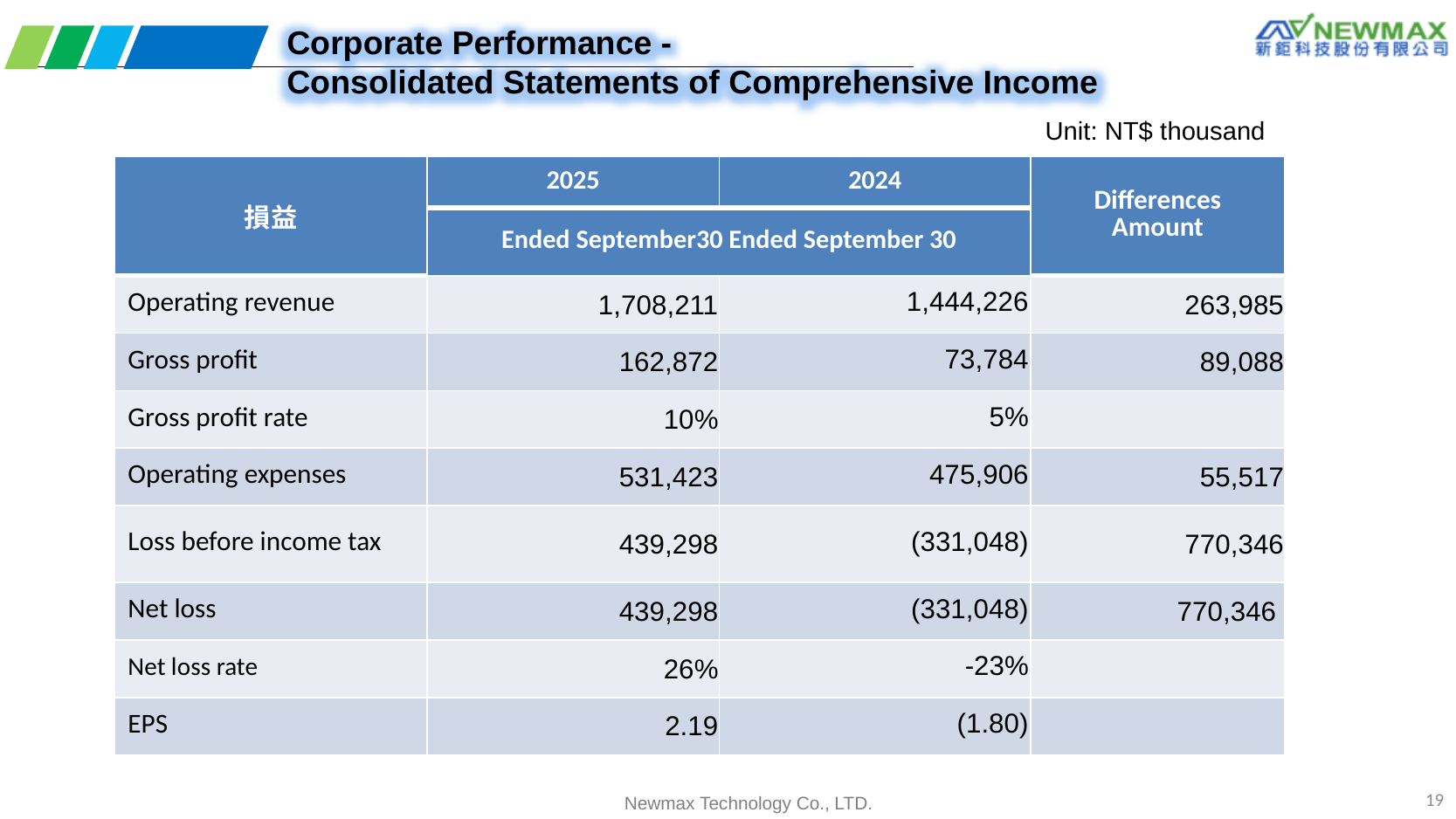

Corporate Performance -
Consolidated Statements of Comprehensive Income
Unit: NT$ thousand
| 損益 | 2025 | 2024 | Differences Amount |
| --- | --- | --- | --- |
|  | Ended September30 Ended September 30 |  |  |
| Operating revenue | 1,708,211 | 1,444,226 | 263,985 |
| Gross profit | 162,872 | 73,784 | 89,088 |
| Gross profit rate | 10% | 5% |  |
| Operating expenses | 531,423 | 475,906 | 55,517 |
| Loss before income tax | 439,298 | (331,048) | 770,346 |
| Net loss | 439,298 | (331,048) | 770,346 |
| Net loss rate | 26% | -23% |  |
| EPS | 2.19 | (1.80) |  |
19